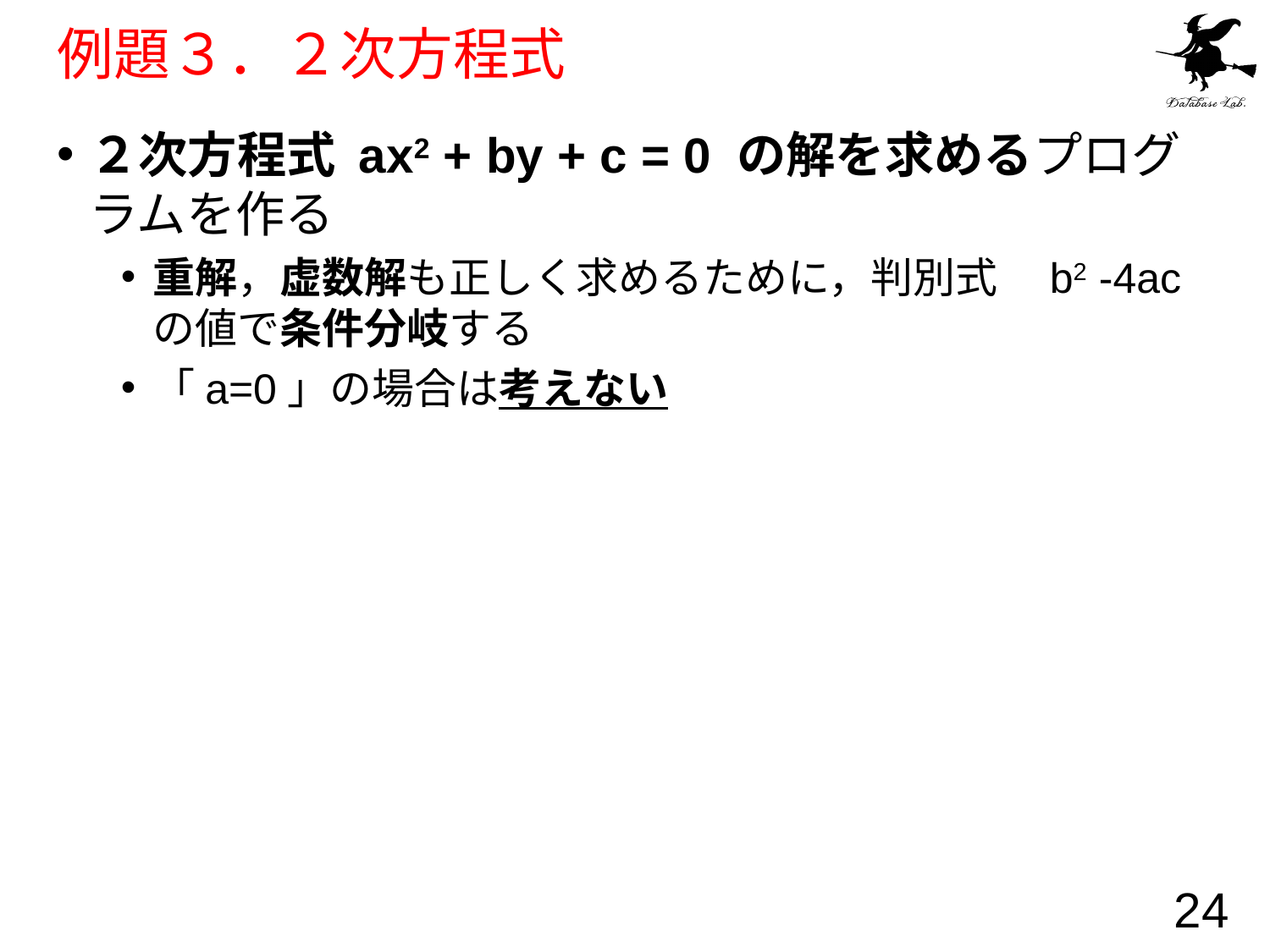

# 例題３．２次方程式
２次方程式 ax2 + by + c = 0 の解を求めるプログラムを作る
重解，虚数解も正しく求めるために，判別式　b2 -4ac の値で条件分岐する
「a=0」の場合は考えない

24